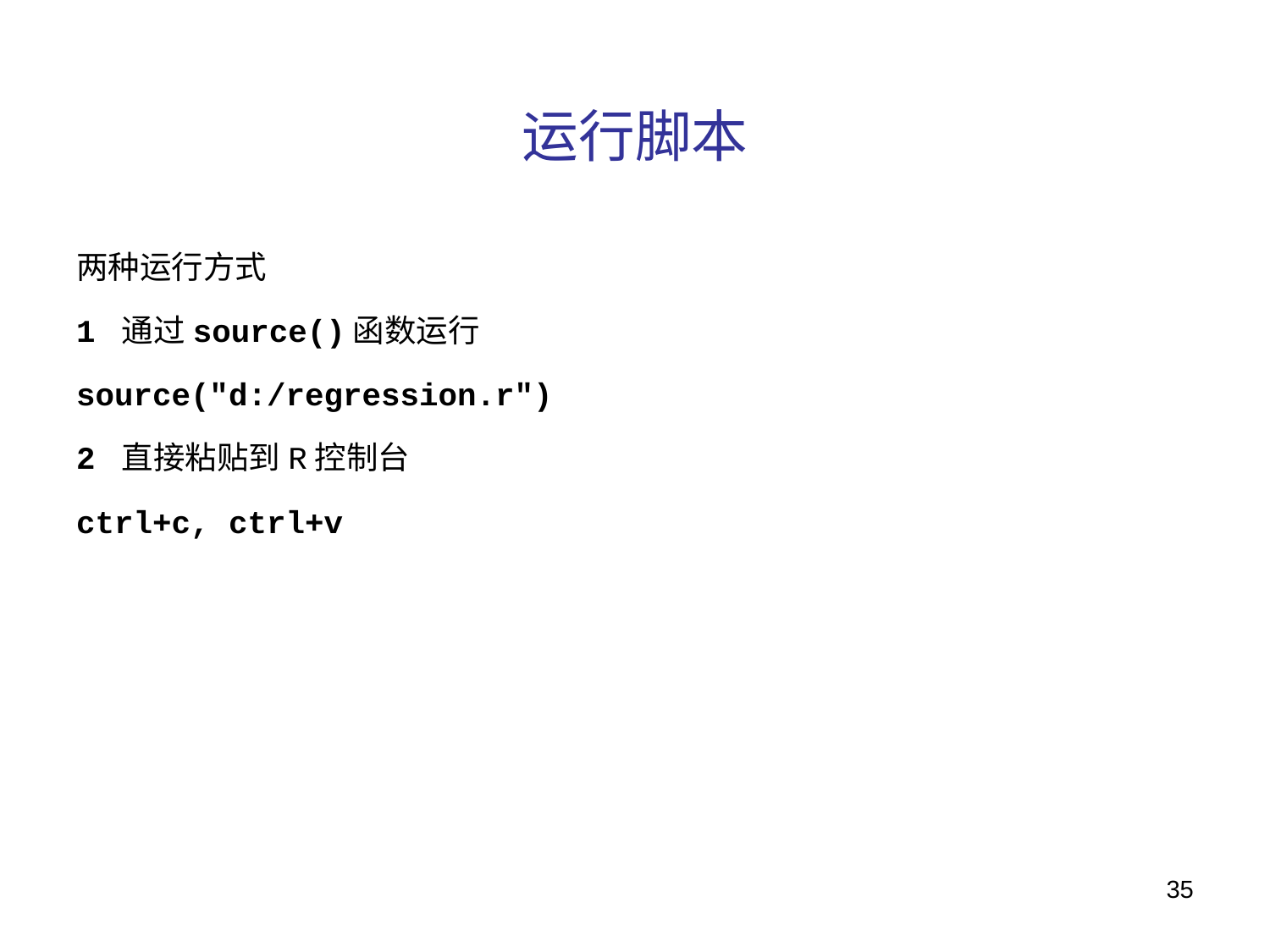

# 运行脚本
两种运行方式
1 通过source()函数运行
source("d:/regression.r")
2 直接粘贴到R控制台
ctrl+c, ctrl+v
35